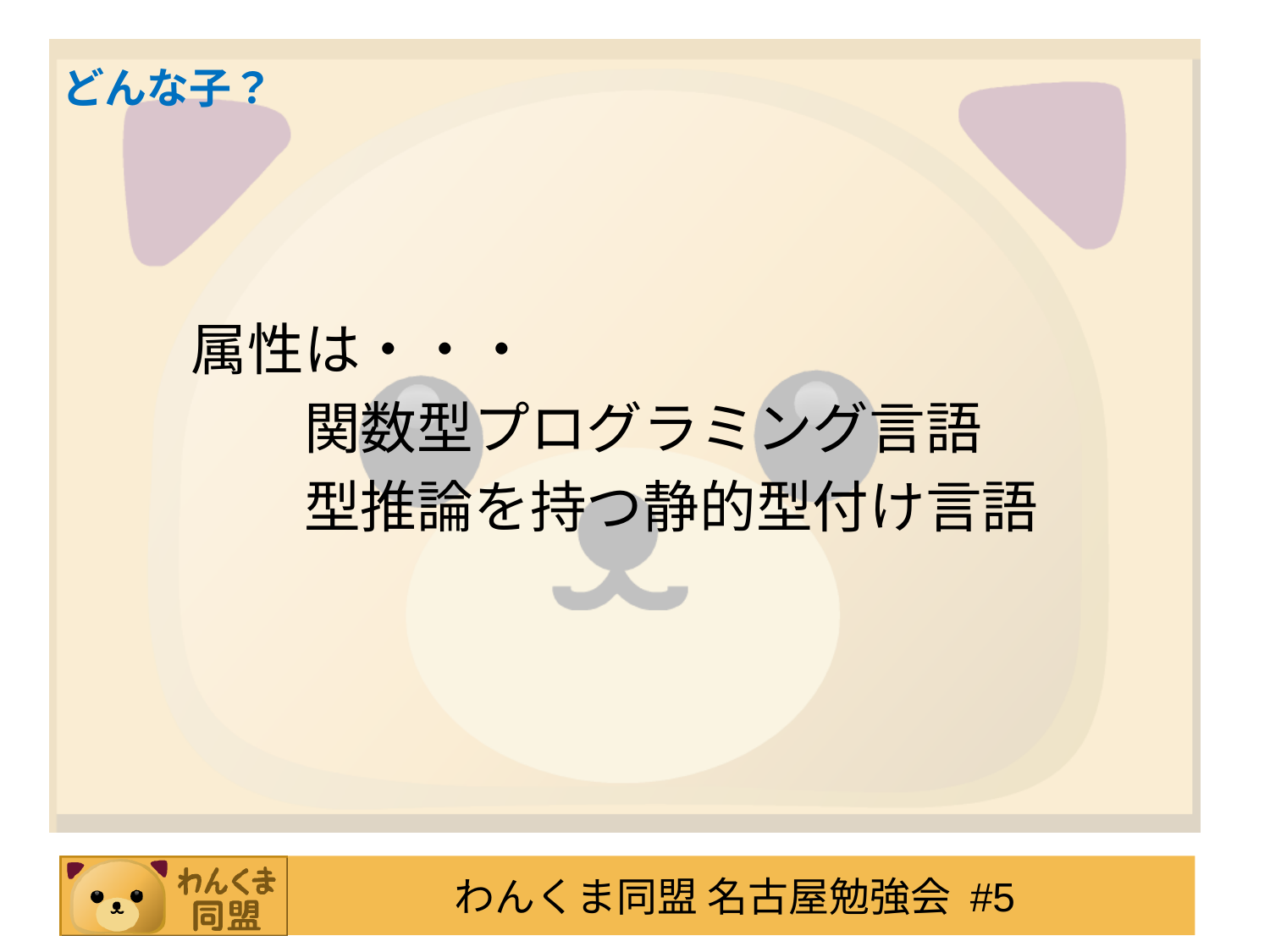

# どんな子？
属性は・・・
　　関数型プログラミング言語
　　型推論を持つ静的型付け言語